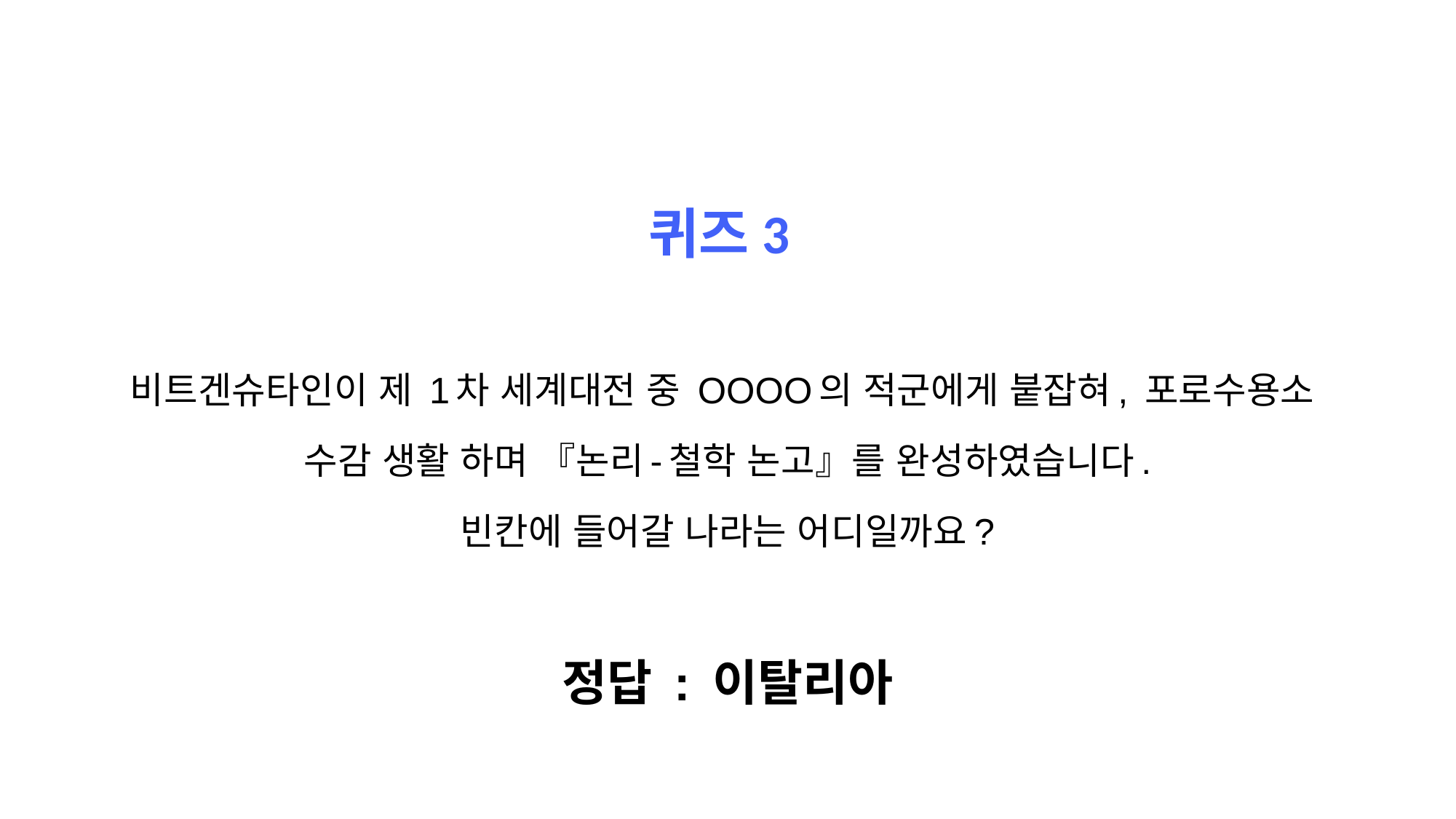

# 퀴즈3
비트겐슈타인이 제 1차 세계대전 중 OOOO의 적군에게 붙잡혀, 포로수용소
수감 생활 하며 『논리-철학 논고』를 완성하였습니다.
빈칸에 들어갈 나라는 어디일까요?

정답 : 이탈리아